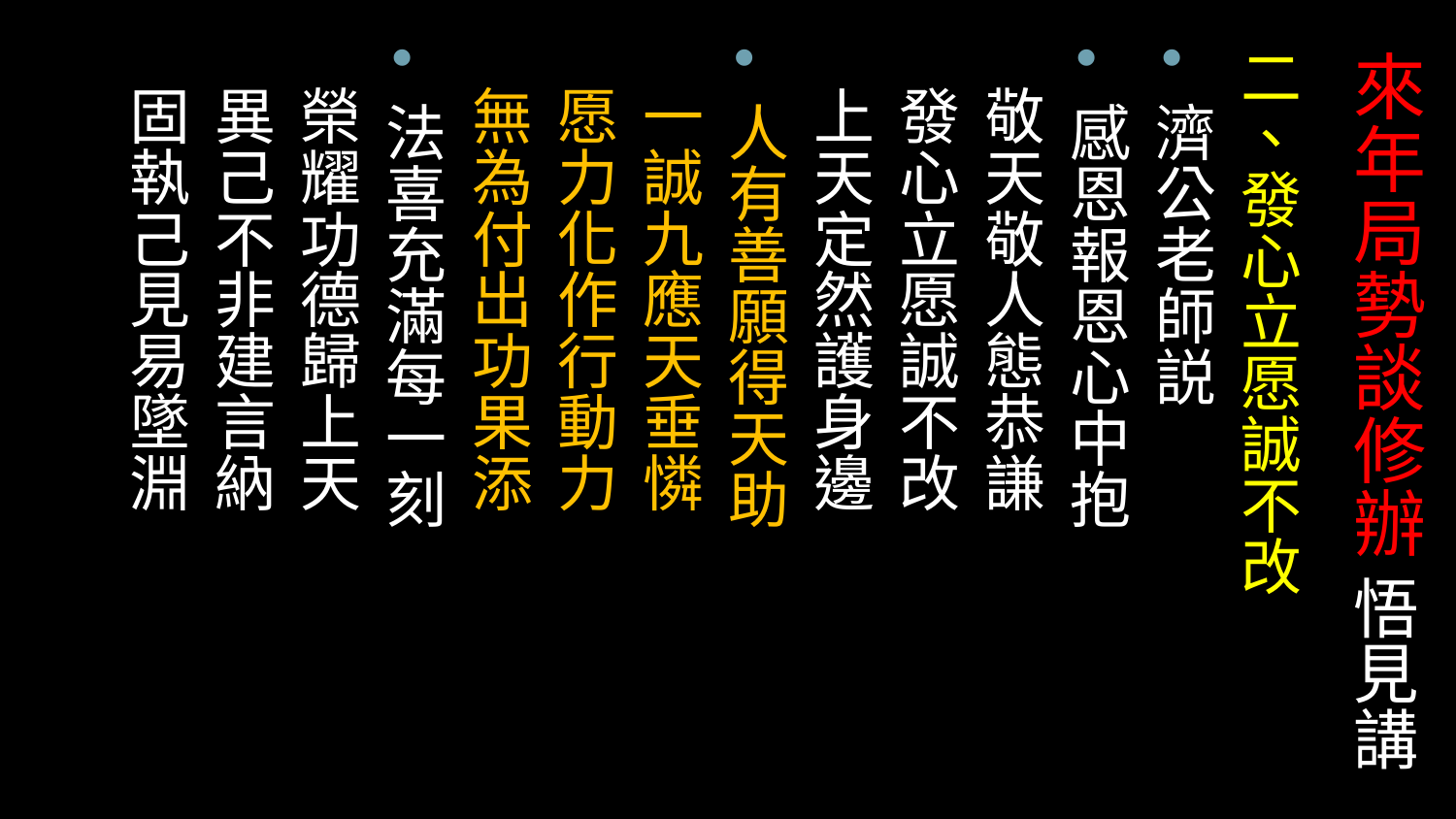

二、發心立愿誠不改
濟公老師説
感恩報恩心中抱
  敬天敬人態恭謙
  發心立愿誠不改
  上天定然護身邊
人有善願得天助
  一誠九應天垂憐
  愿力化作行動力
  無為付出功果添
法喜充滿每一刻
  榮耀功德歸上天
  異己不非建言納
  固執己見易墜淵

# 來年局勢談修辦 悟見講